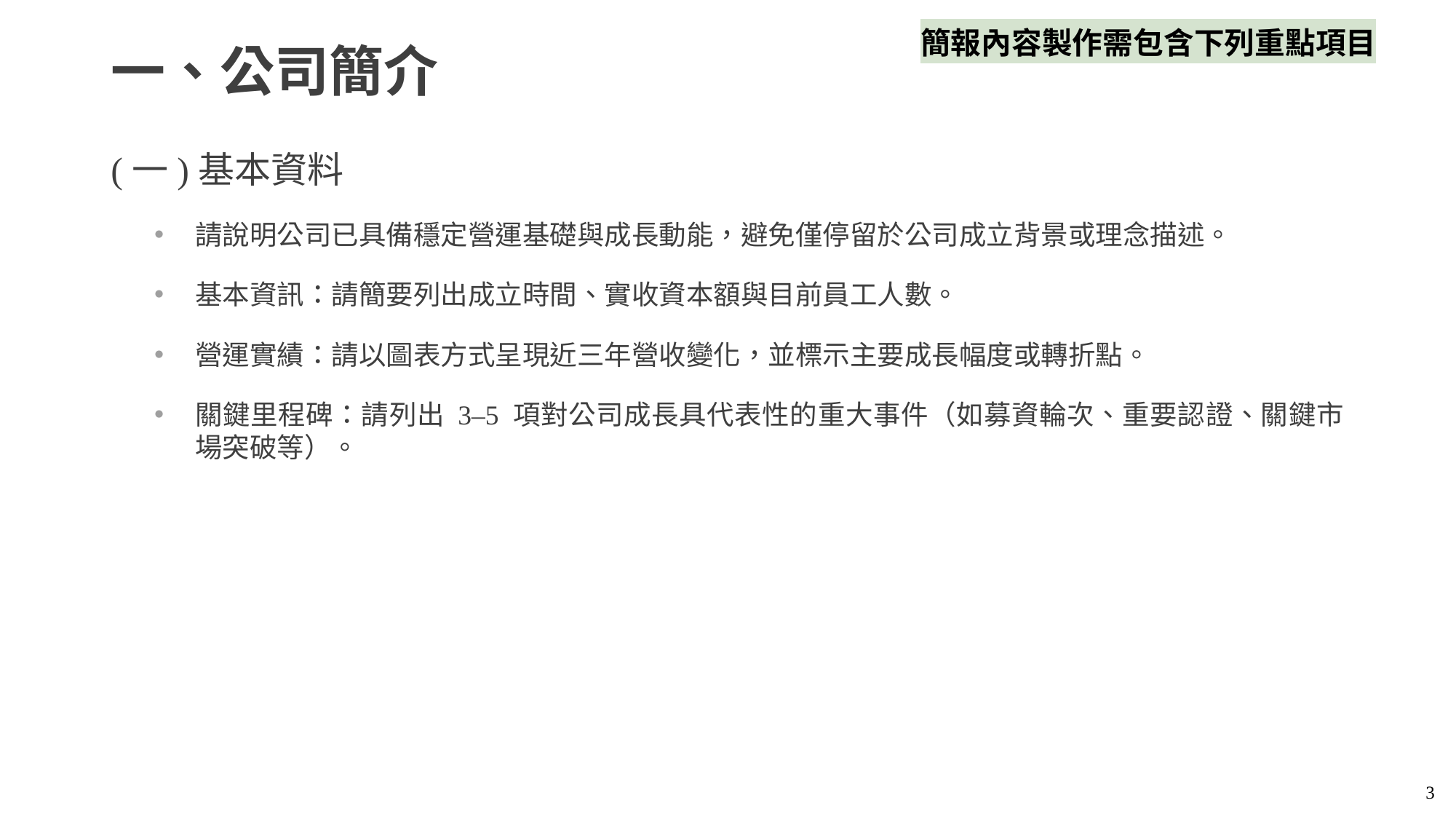

簡報內容製作需包含下列重點項目
# 一、公司簡介
(一)基本資料
請說明公司已具備穩定營運基礎與成長動能，避免僅停留於公司成立背景或理念描述。
基本資訊：請簡要列出成立時間、實收資本額與目前員工人數。
營運實績：請以圖表方式呈現近三年營收變化，並標示主要成長幅度或轉折點。
關鍵里程碑：請列出 3–5 項對公司成長具代表性的重大事件（如募資輪次、重要認證、關鍵市場突破等）。
3